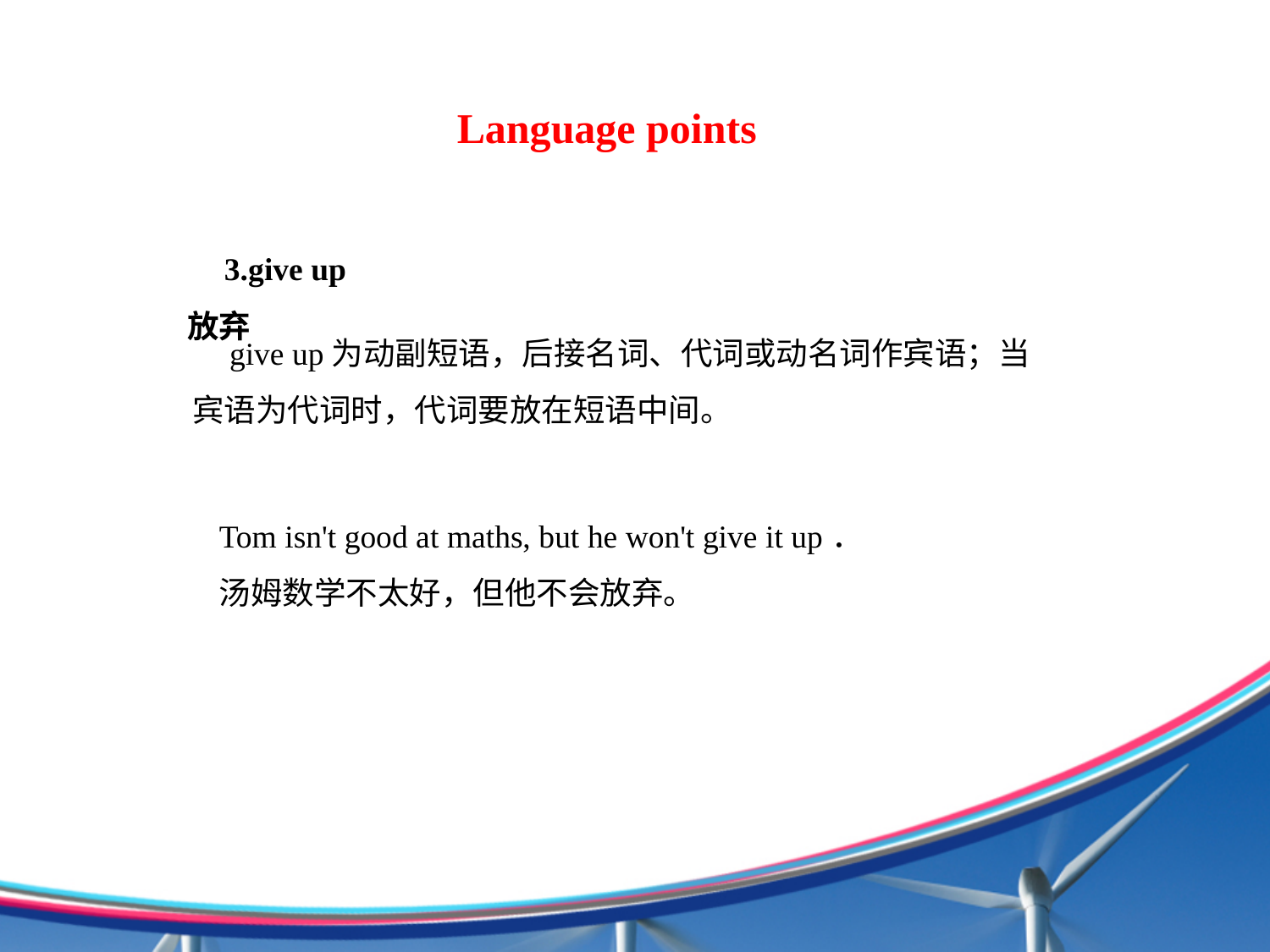

Language points
3.give up放弃
give up为动副短语，后接名词、代词或动名词作宾语；当宾语为代词时，代词要放在短语中间。
Tom isn't good at maths, but he won't give it up．
汤姆数学不太好，但他不会放弃。